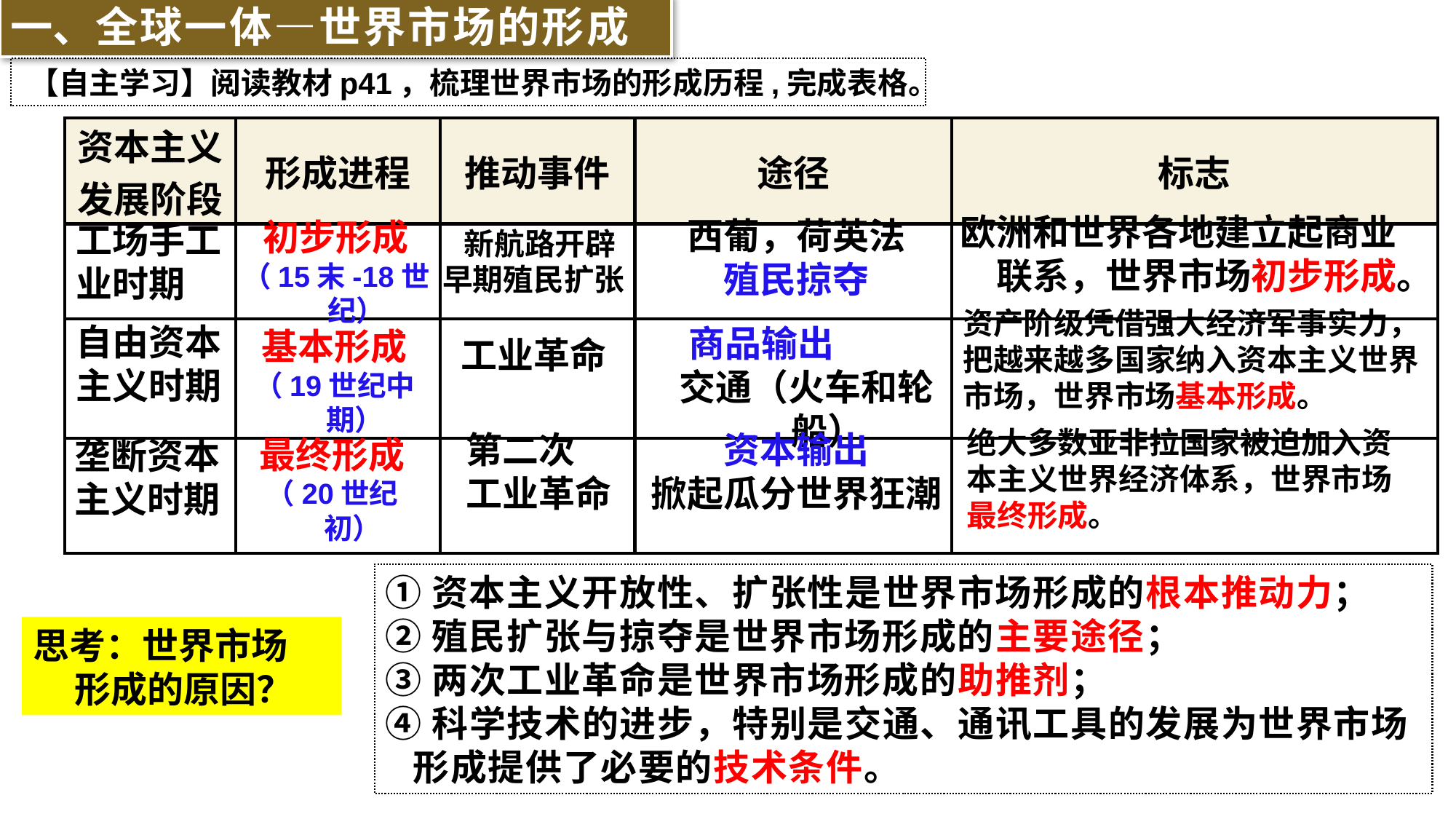

一、全球一体—世界市场的形成
【自主学习】阅读教材p41，梳理世界市场的形成历程,完成表格。
| 资本主义 发展阶段 | 形成进程 | 推动事件 | 途径 | 标志 |
| --- | --- | --- | --- | --- |
|  |  |  |  |  |
|  |  |  |  |  |
|  |  |  |  |  |
欧洲和世界各地建立起商业联系，世界市场初步形成。
西葡，荷英法
殖民掠夺
初步形成
（15末-18世纪）
工场手工
业时期
新航路开辟
早期殖民扩张
资产阶级凭借强大经济军事实力，把越来越多国家纳入资本主义世界市场，世界市场基本形成。
自由资本
主义时期
     商品输出
交通（火车和轮船）
基本形成
（19世纪中期）
工业革命
绝大多数亚非拉国家被迫加入资本主义世界经济体系，世界市场最终形成。
第二次
工业革命
资本输出
掀起瓜分世界狂潮
最终形成
（20世纪初）
垄断资本
主义时期
①资本主义开放性、扩张性是世界市场形成的根本推动力；
②殖民扩张与掠夺是世界市场形成的主要途径；
③两次工业革命是世界市场形成的助推剂；
④科学技术的进步，特别是交通、通讯工具的发展为世界市场
  形成提供了必要的技术条件。
思考：世界市场
    形成的原因？